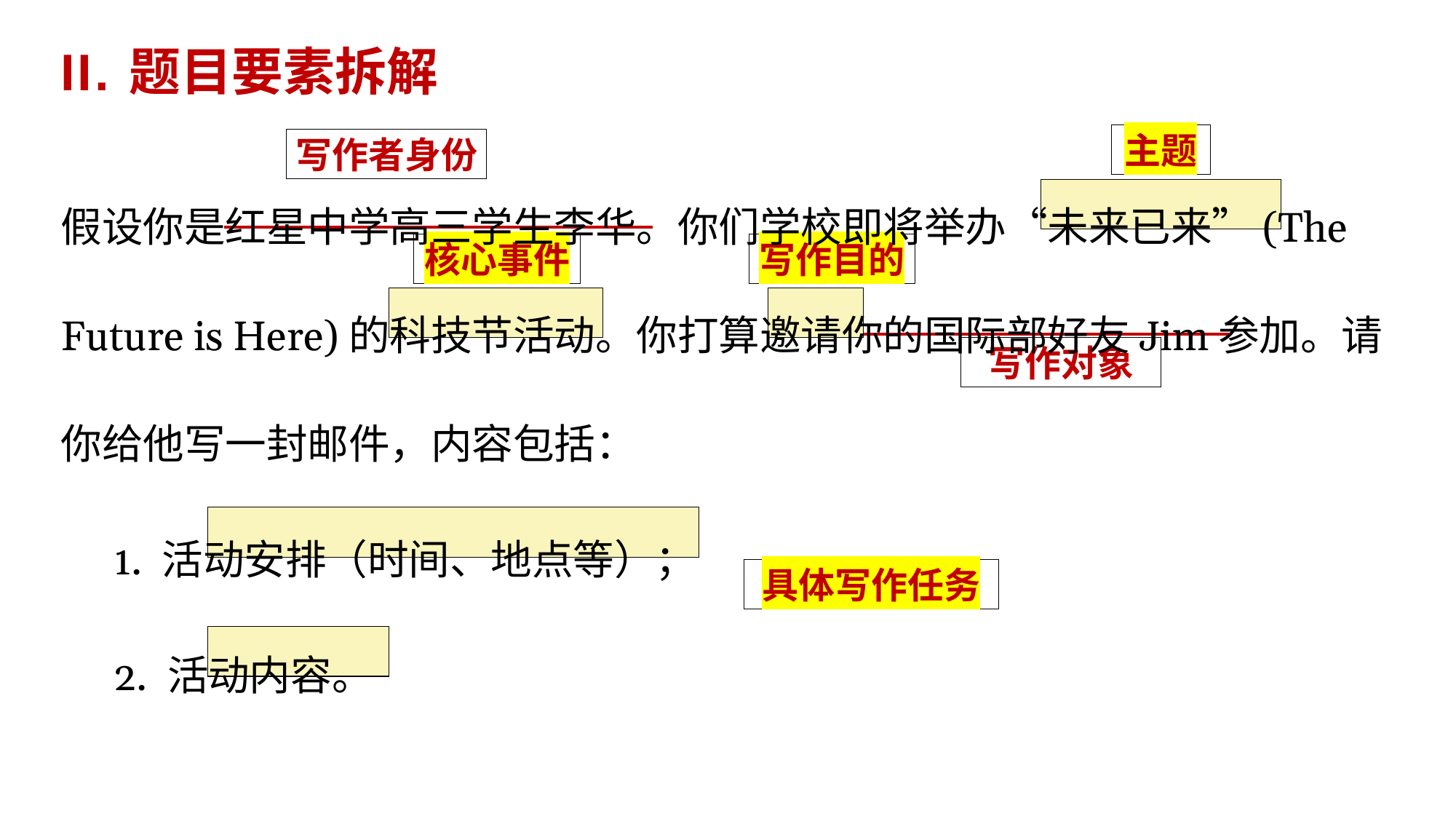

# 题目要素拆解
主题
写作者身份
假设你是红星中学高三学生李华。你们学校即将举办“未来已来”(The Future is Here)的科技节活动。你打算邀请你的国际部好友Jim参加。请你给他写一封邮件，内容包括：
	1. 活动安排（时间、地点等）；
	2. 活动内容。

核心事件
写作目的

写作对象

具体写作任务